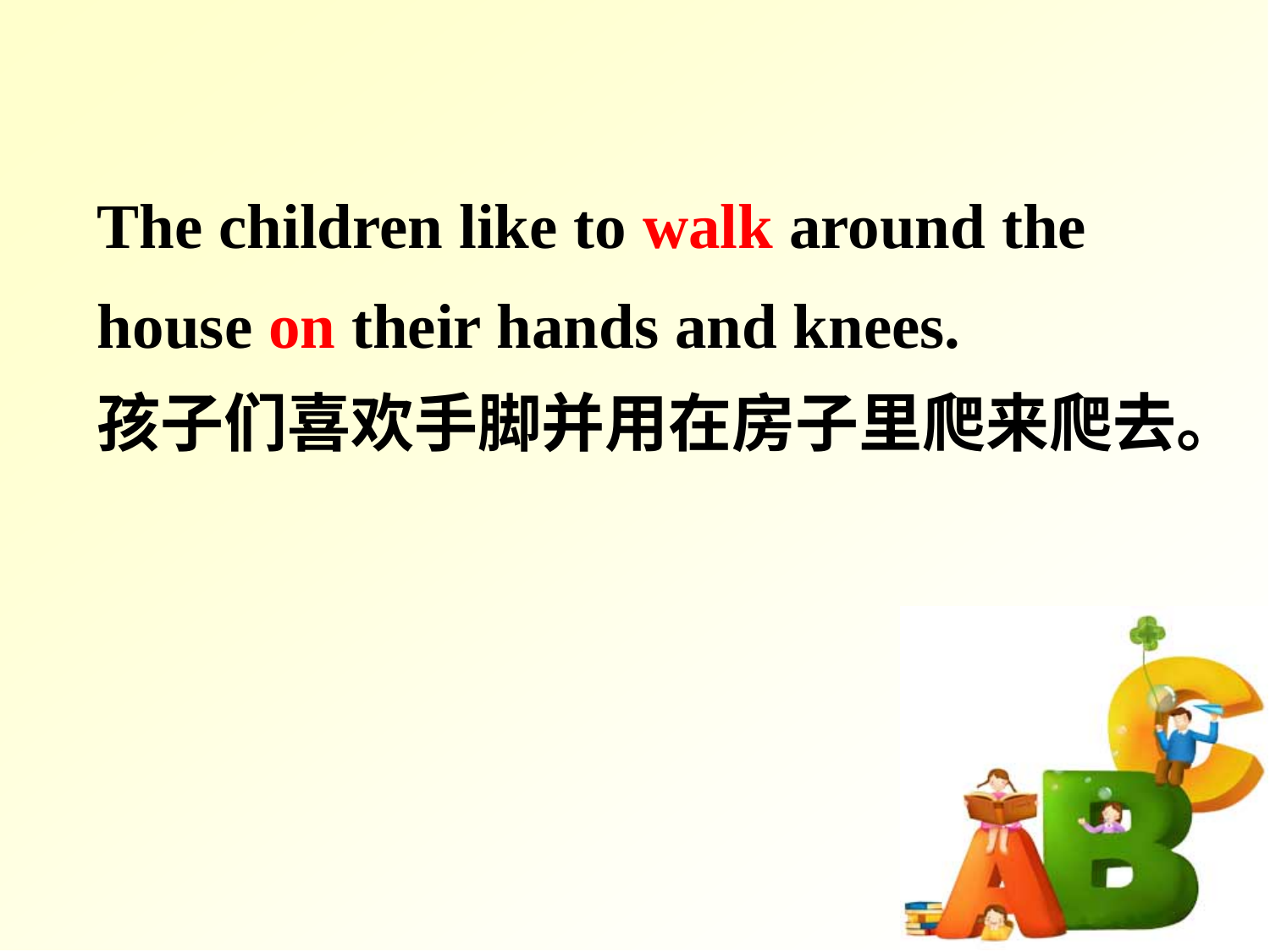

The children like to walk around the house on their hands and knees.
孩子们喜欢手脚并用在房子里爬来爬去。